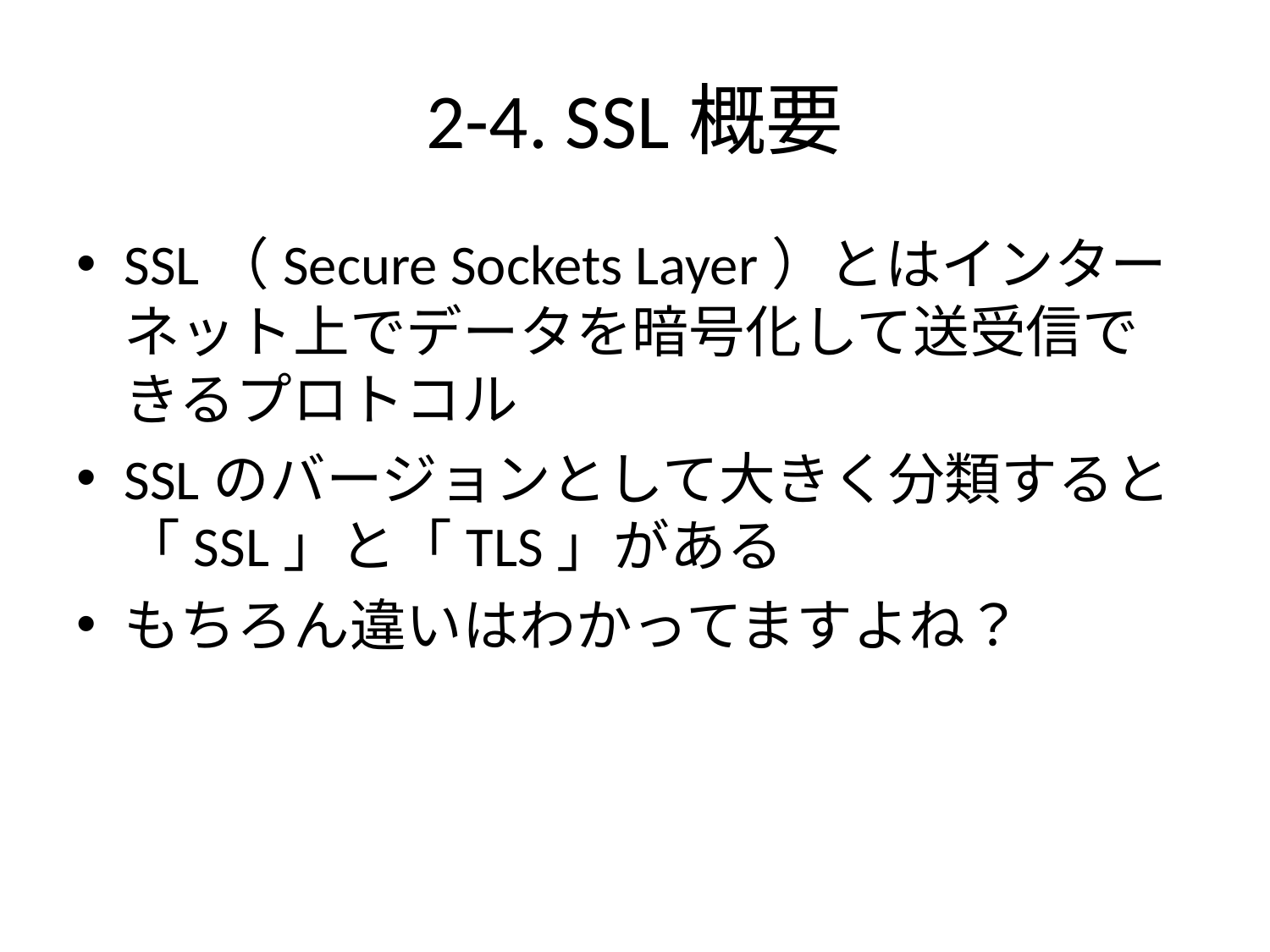

# 2-4. SSL概要
SSL（Secure Sockets Layer）とはインターネット上でデータを暗号化して送受信できるプロトコル
SSLのバージョンとして大きく分類すると「SSL」と「TLS」がある
もちろん違いはわかってますよね？